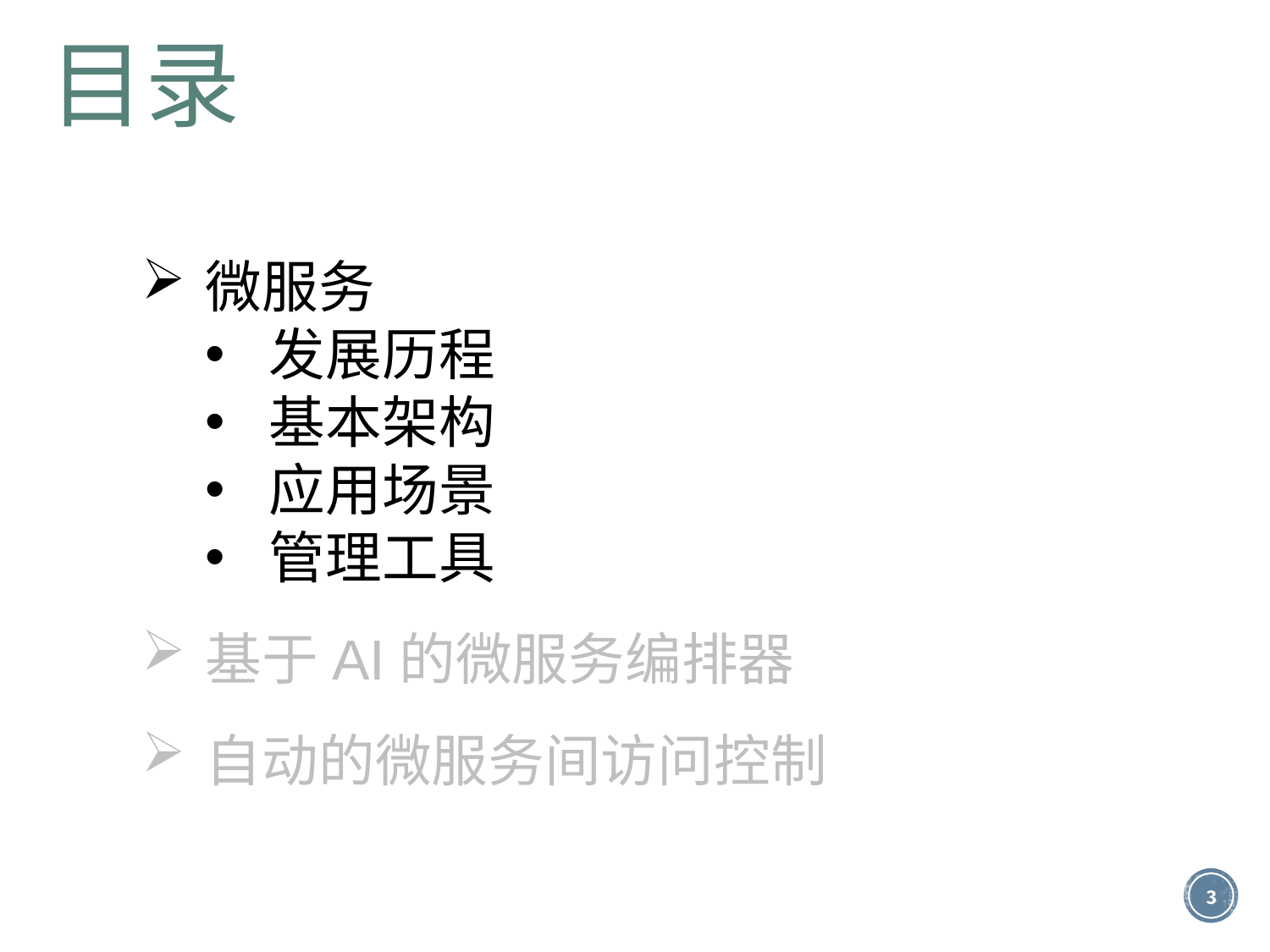

目录
微服务
发展历程
基本架构
应用场景
管理工具
基于AI的微服务编排器
自动的微服务间访问控制
3